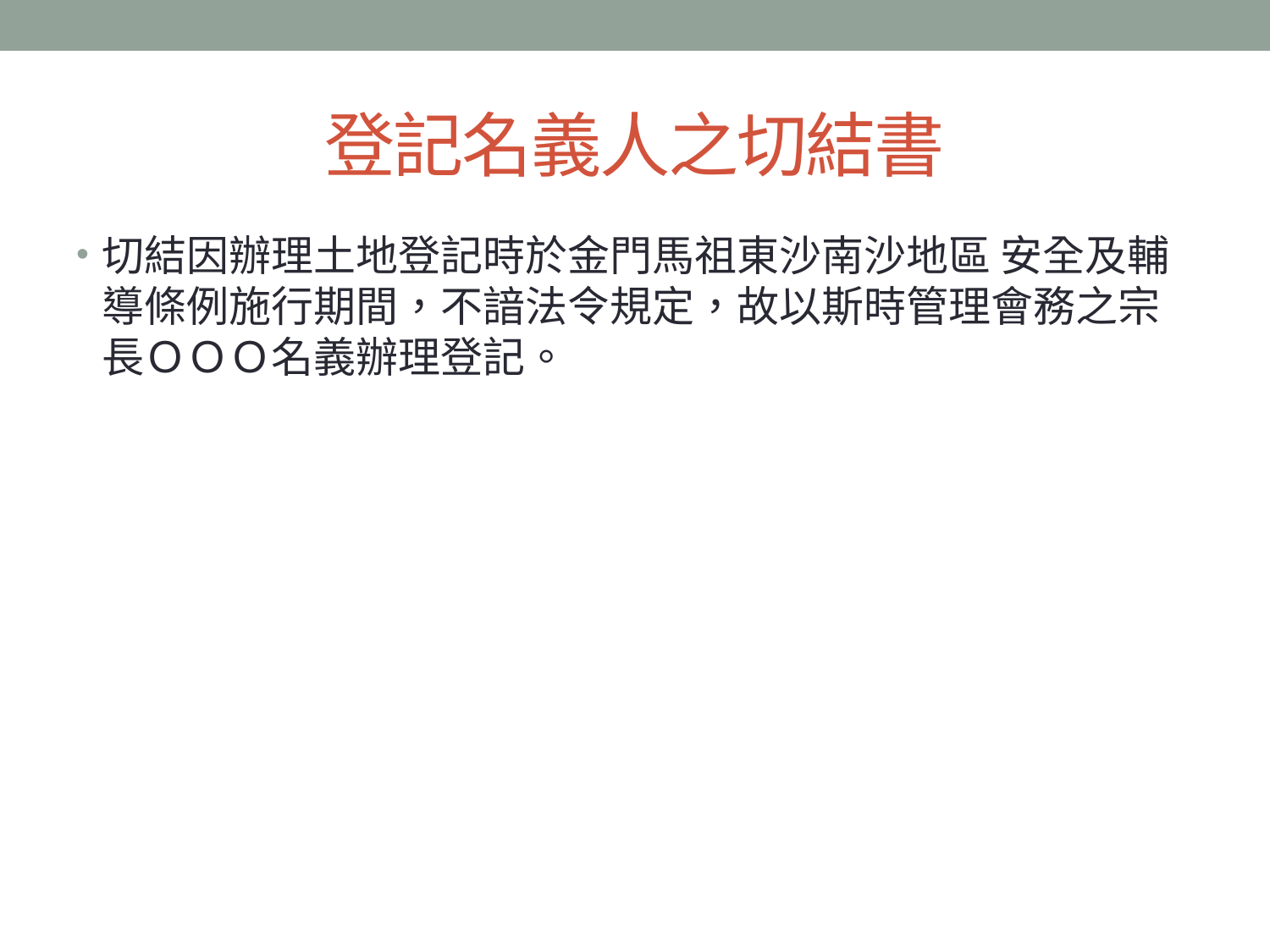

# 登記名義人之切結書
切結因辦理土地登記時於金門馬祖東沙南沙地區 安全及輔導條例施行期間，不諳法令規定，故以斯時管理會務之宗長ＯＯＯ名義辦理登記。